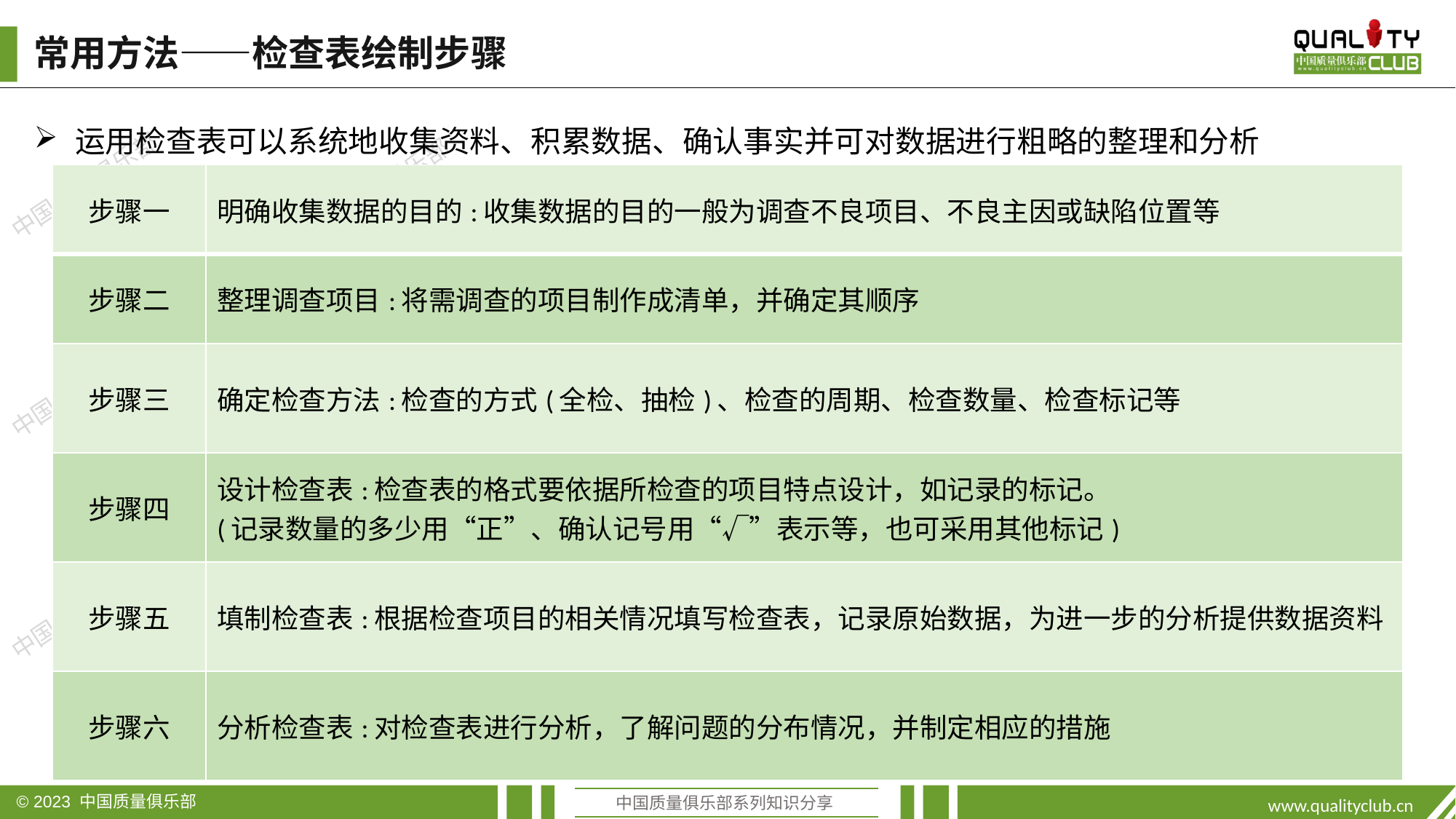

常用方法——检查表绘制步骤
运用检查表可以系统地收集资料、积累数据、确认事实并可对数据进行粗略的整理和分析
| 步骤一 | 明确收集数据的目的:收集数据的目的一般为调查不良项目、不良主因或缺陷位置等 |
| --- | --- |
| 步骤二 | 整理调查项目:将需调查的项目制作成清单，并确定其顺序 |
| 步骤三 | 确定检查方法:检查的方式(全检、抽检)、检查的周期、检查数量、检查标记等 |
| 步骤四 | 设计检查表:检查表的格式要依据所检查的项目特点设计，如记录的标记。 (记录数量的多少用“正”、确认记号用“√”表示等，也可采用其他标记) |
| 步骤五 | 填制检查表:根据检查项目的相关情况填写检查表，记录原始数据，为进一步的分析提供数据资料 |
| 步骤六 | 分析检查表:对检查表进行分析，了解问题的分布情况，并制定相应的措施 |